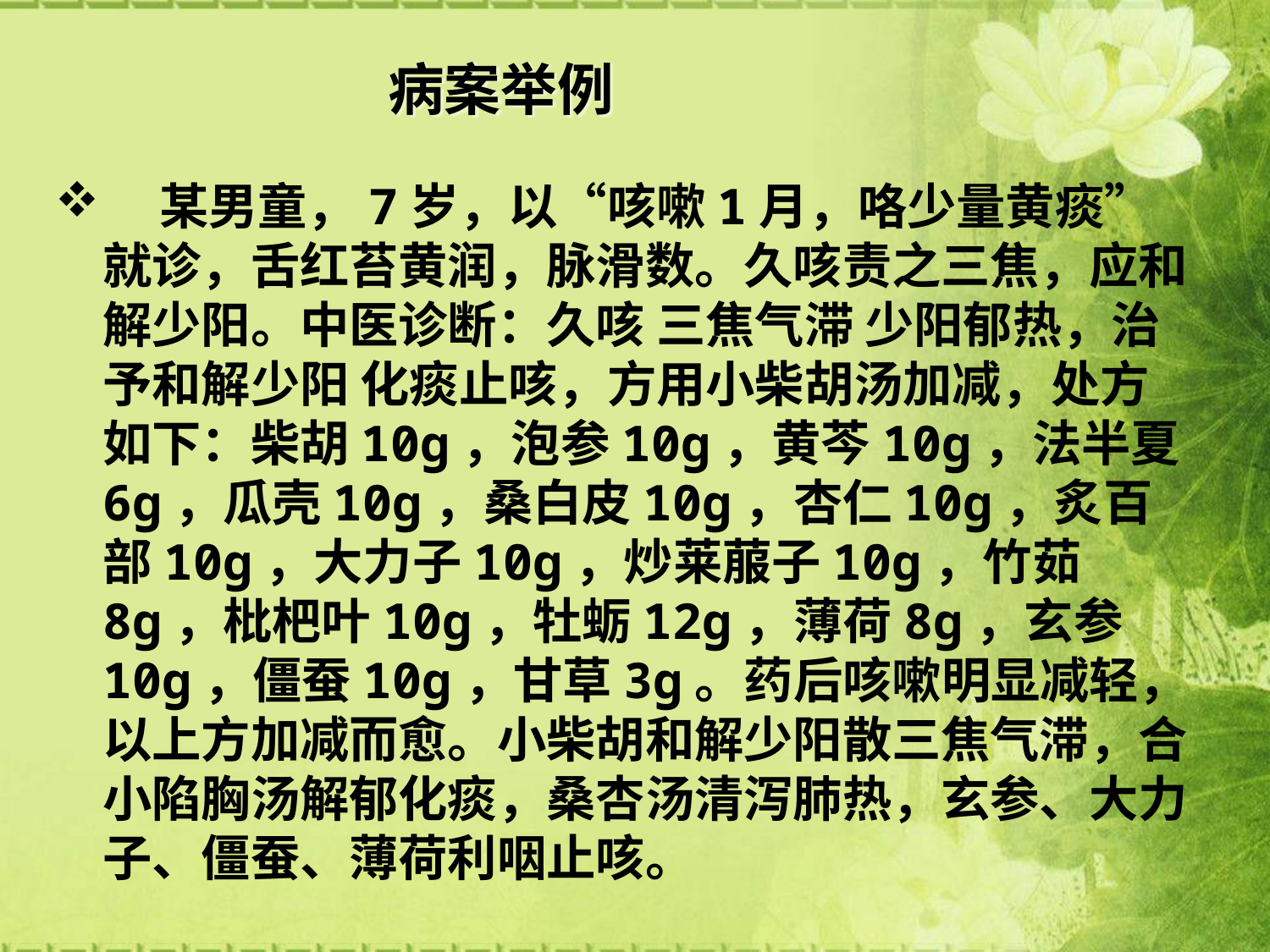

# 病案举例
    某男童，7岁，以“咳嗽1月，咯少量黄痰”就诊，舌红苔黄润，脉滑数。久咳责之三焦，应和解少阳。中医诊断：久咳 三焦气滞 少阳郁热，治予和解少阳 化痰止咳，方用小柴胡汤加减，处方如下：柴胡10g，泡参10g，黄芩10g，法半夏6g，瓜壳10g，桑白皮10g，杏仁10g，炙百部10g，大力子10g，炒莱菔子10g，竹茹8g，枇杷叶10g，牡蛎12g，薄荷8g，玄参10g，僵蚕10g，甘草3g。药后咳嗽明显减轻，以上方加减而愈。小柴胡和解少阳散三焦气滞，合小陷胸汤解郁化痰，桑杏汤清泻肺热，玄参、大力子、僵蚕、薄荷利咽止咳。